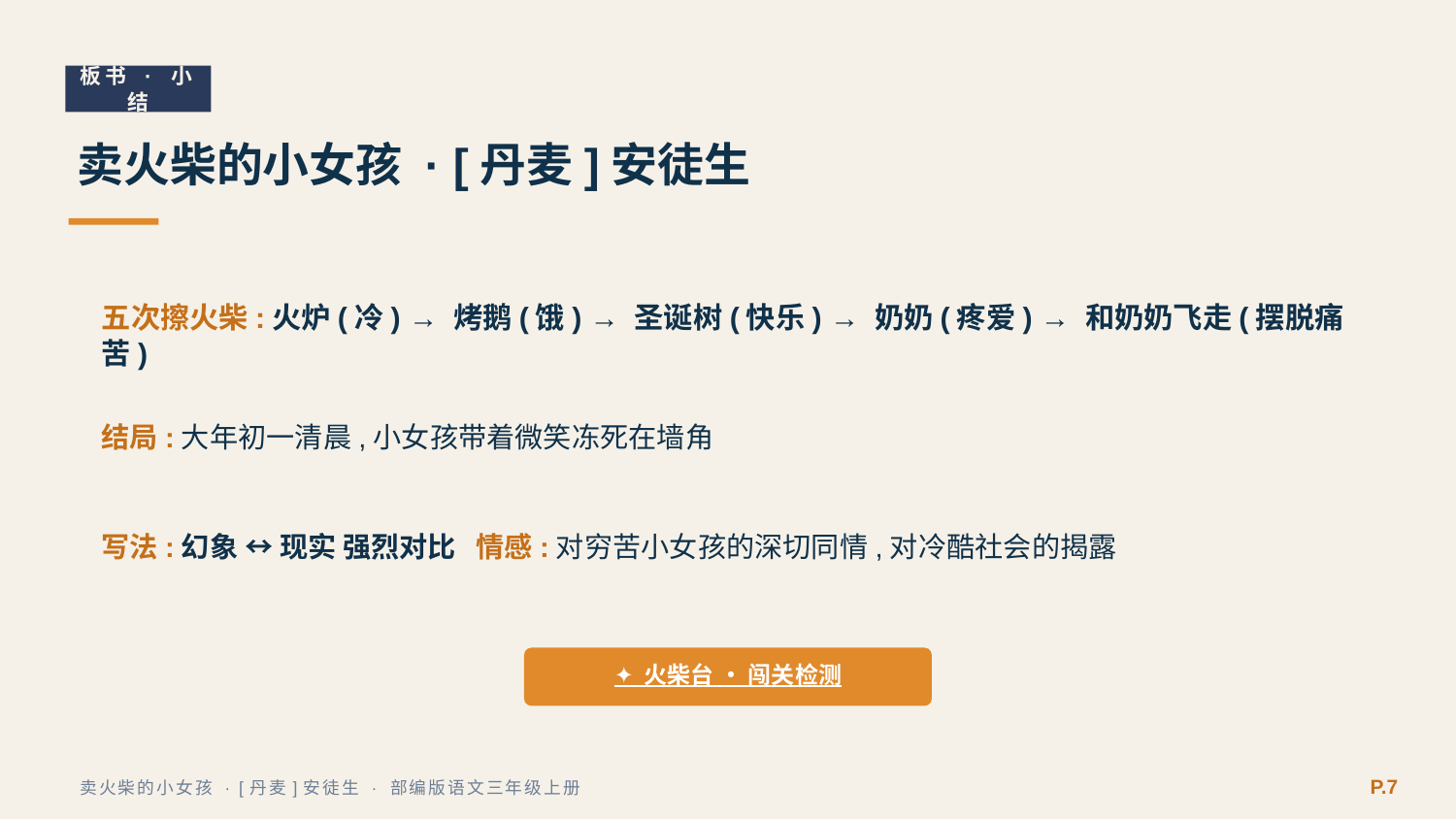

板书 · 小结

卖火柴的小女孩 · [丹麦]安徒生

五次擦火柴:火炉(冷) → 烤鹅(饿) → 圣诞树(快乐) → 奶奶(疼爱) → 和奶奶飞走(摆脱痛苦)
结局:大年初一清晨,小女孩带着微笑冻死在墙角
写法:幻象 ↔ 现实 强烈对比   情感:对穷苦小女孩的深切同情,对冷酷社会的揭露
✦  火柴台 · 闯关检测

P.7
卖火柴的小女孩 · [丹麦]安徒生 · 部编版语文三年级上册